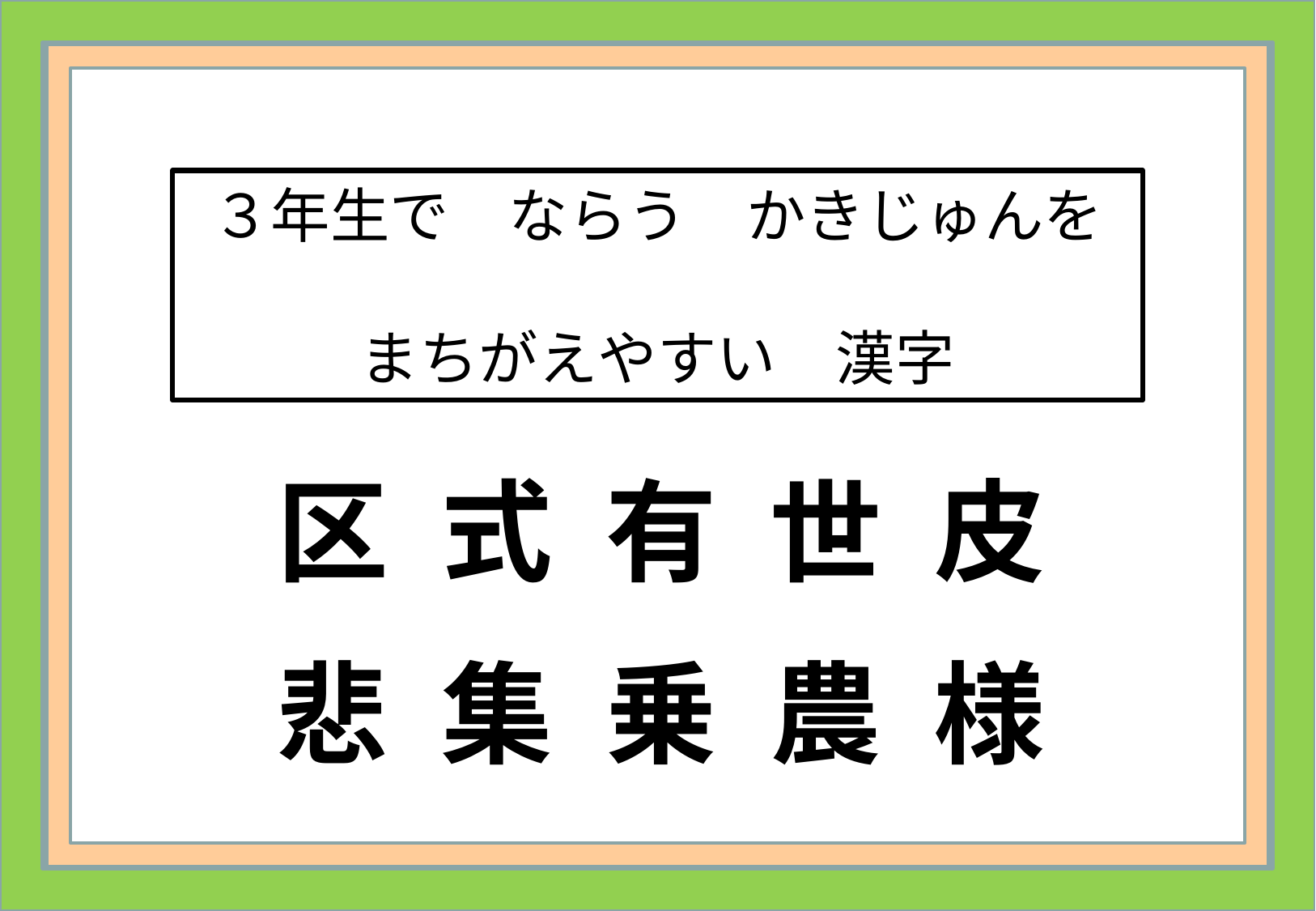

# ３年生で　ならう　かきじゅんを まちがえやすい　漢字
区
式
有
世
皮
悲
集
乗
農
様